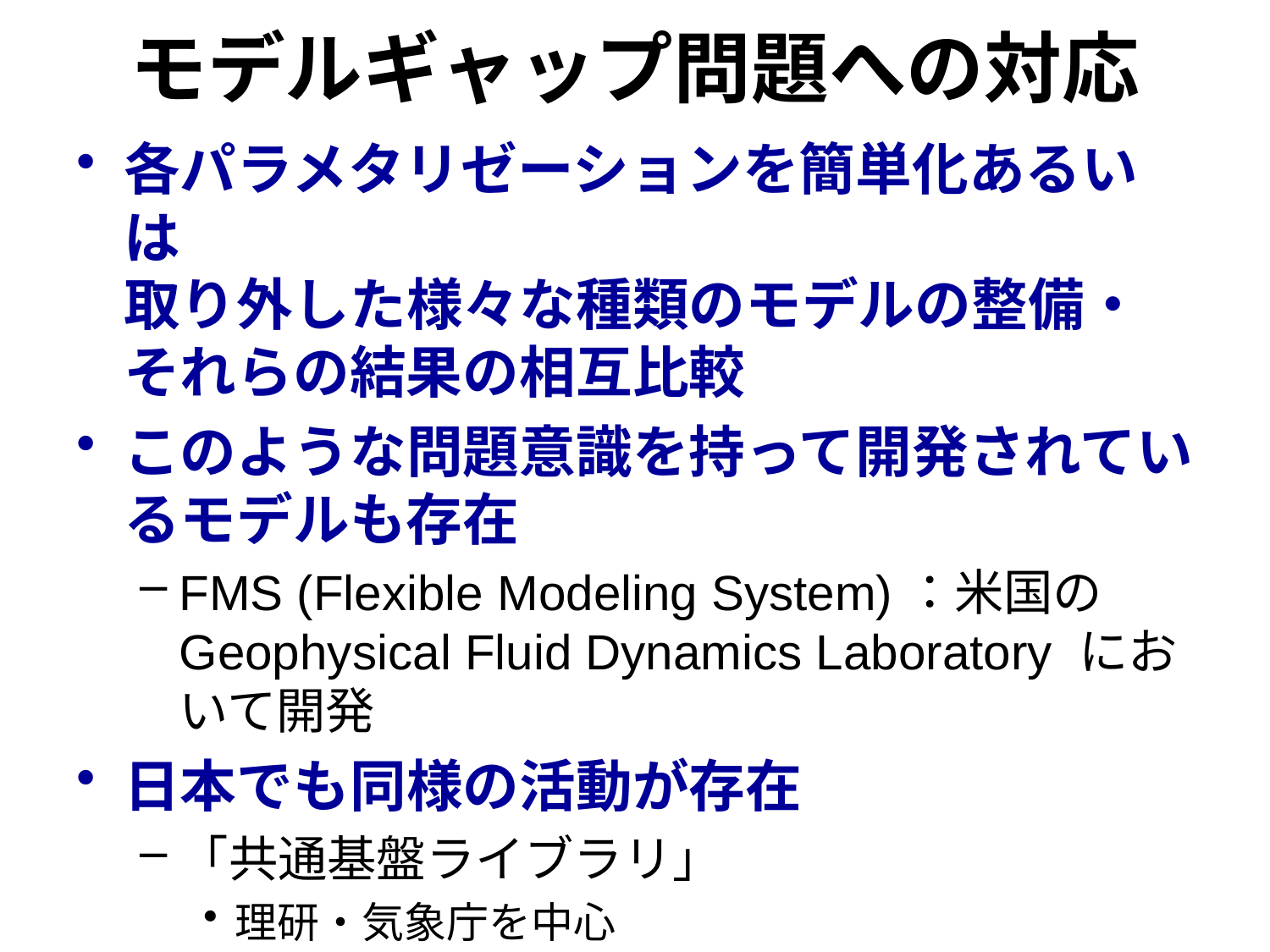

# モデルギャップ問題への対応
各パラメタリゼーションを簡単化あるいは
取り外した様々な種類のモデルの整備・
それらの結果の相互比較
このような問題意識を持って開発されているモデルも存在
FMS (Flexible Modeling System)：米国のGeophysical Fluid Dynamics Laboratory において開発
日本でも同様の活動が存在
「共通基盤ライブラリ」
理研・気象庁を中心